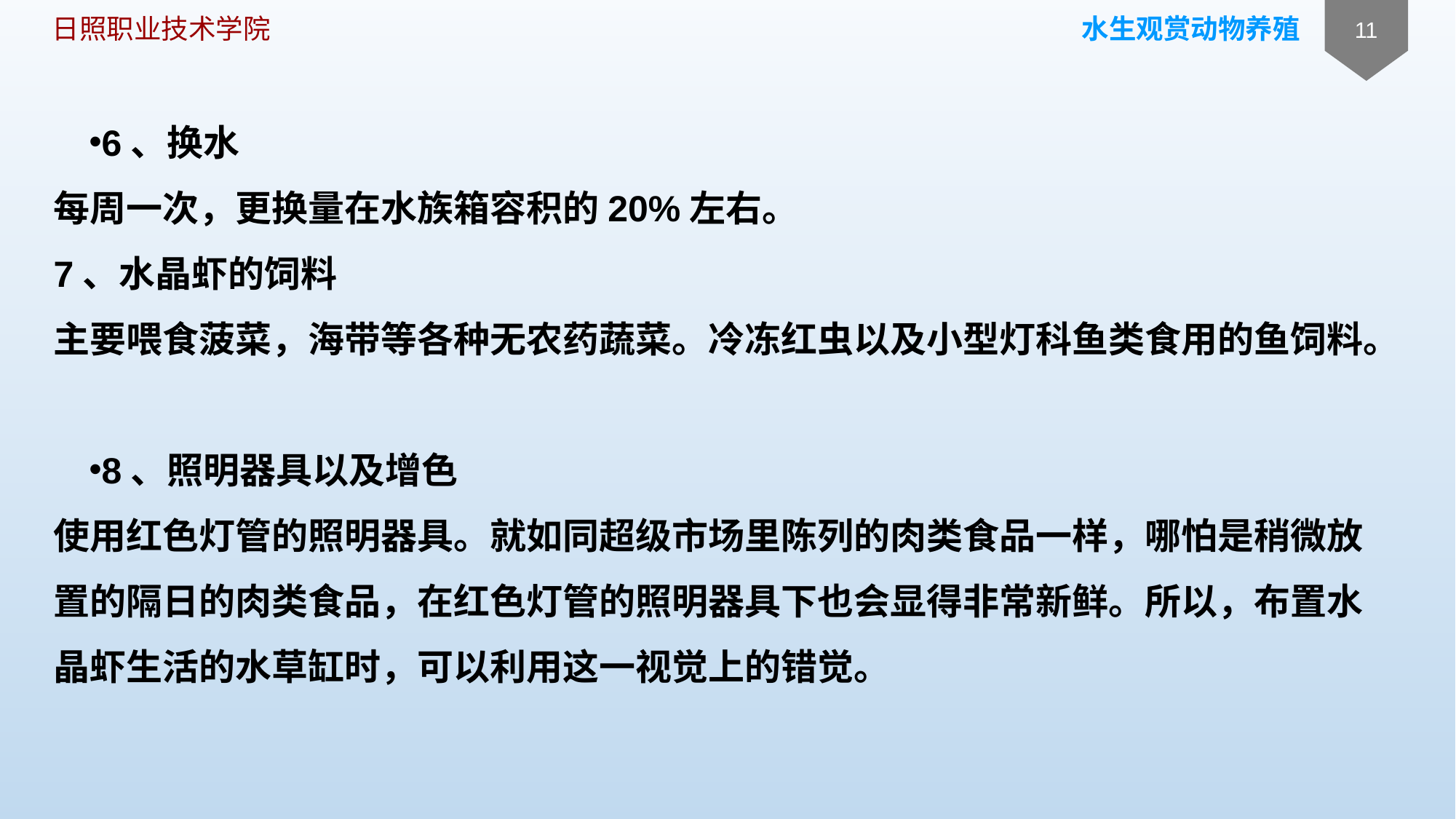

6、换水
每周一次，更换量在水族箱容积的20%左右。
7、水晶虾的饲料
主要喂食菠菜，海带等各种无农药蔬菜。冷冻红虫以及小型灯科鱼类食用的鱼饲料。
8、照明器具以及增色
使用红色灯管的照明器具。就如同超级市场里陈列的肉类食品一样，哪怕是稍微放置的隔日的肉类食品，在红色灯管的照明器具下也会显得非常新鲜。所以，布置水晶虾生活的水草缸时，可以利用这一视觉上的错觉。